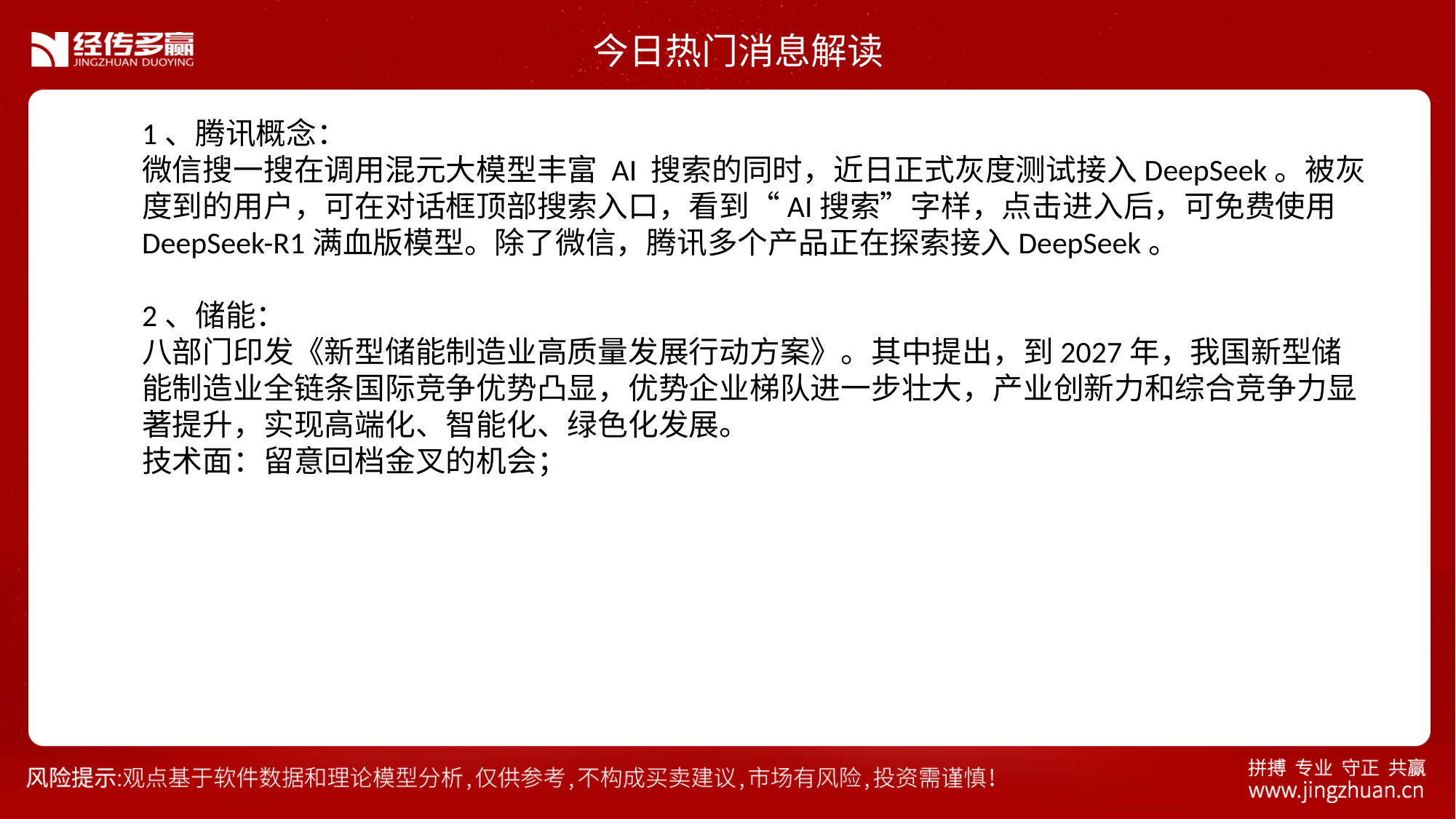

今日热门消息解读
1、腾讯概念：
微信搜一搜在调用混元大模型丰富 AI 搜索的同时，近日正式灰度测试接入DeepSeek。被灰度到的用户，可在对话框顶部搜索入口，看到“AI搜索”字样，点击进入后，可免费使用DeepSeek-R1满血版模型。除了微信，腾讯多个产品正在探索接入DeepSeek。

2、储能：
八部门印发《新型储能制造业高质量发展行动方案》。其中提出，到2027年，我国新型储能制造业全链条国际竞争优势凸显，优势企业梯队进一步壮大，产业创新力和综合竞争力显著提升，实现高端化、智能化、绿色化发展。
技术面：留意回档金叉的机会；